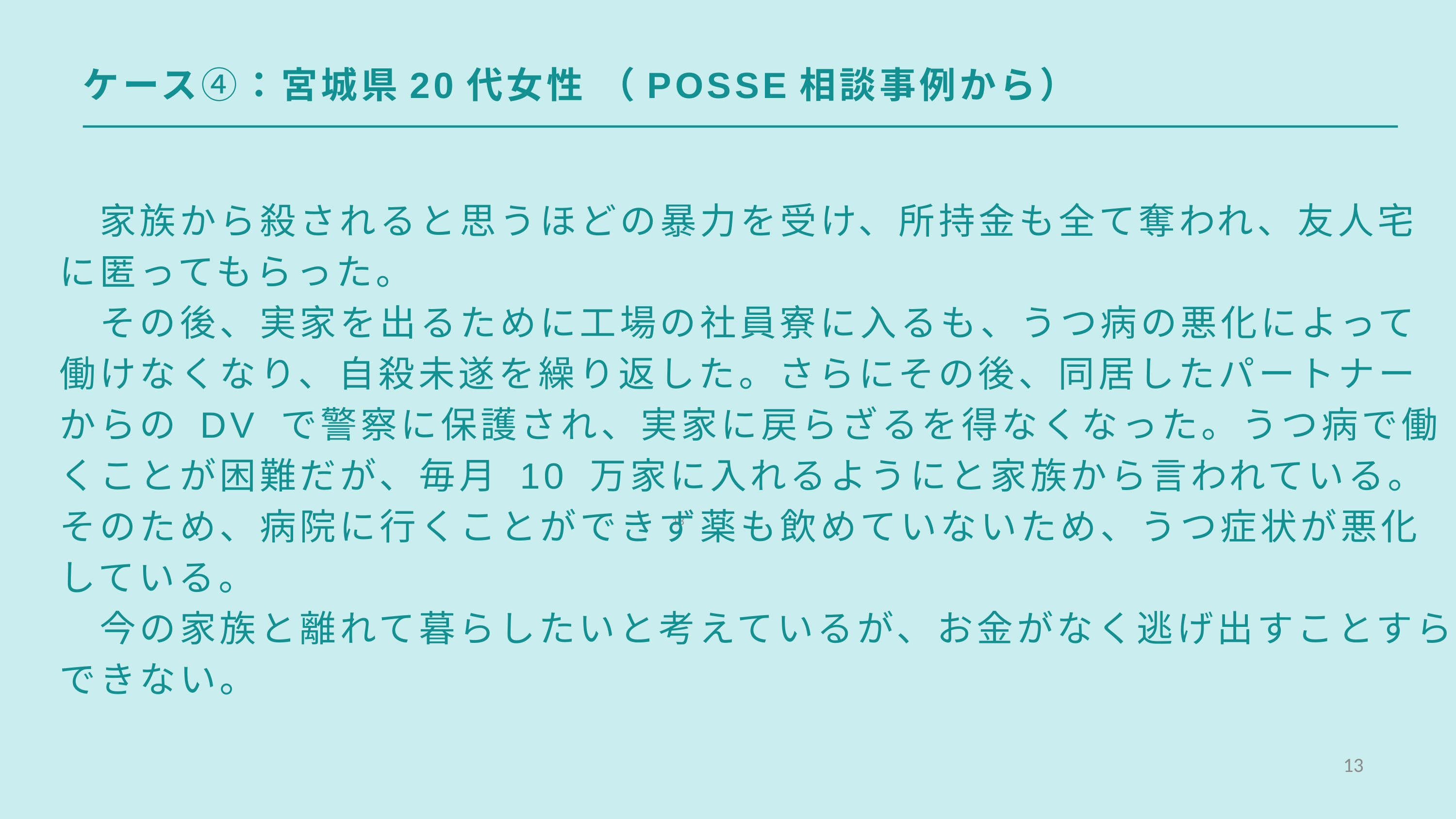

ケース④：宮城県20代女性 （POSSE相談事例から）

　家族から殺されると思うほどの暴力を受け、所持金も全て奪われ、友人宅に匿ってもらった。
　その後、実家を出るために工場の社員寮に入るも、うつ病の悪化によって働けなくなり、自殺未遂を繰り返した。さらにその後、同居したパートナーからの DV で警察に保護され、実家に戻らざるを得なくなった。うつ病で働くことが困難だが、毎月 10 万家に入れるようにと家族から言われている。 そのため、病院に行くことができず薬も飲めていないため、うつ症状が悪化している。
　今の家族と離れて暮らしたいと考えているが、お金がなく逃げ出すことすらできない。
13
13